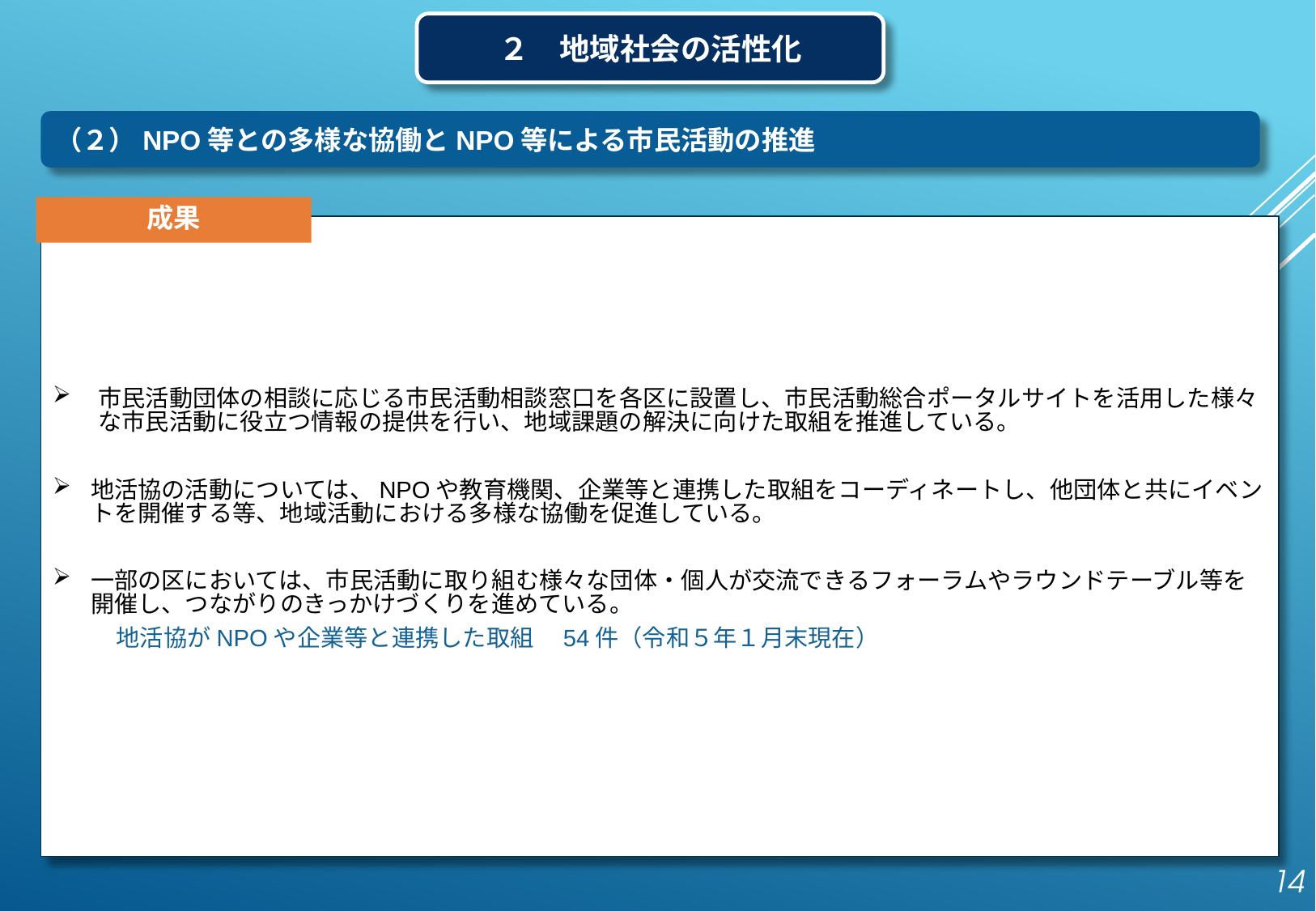

２　地域社会の活性化
（２）NPO等との多様な協働とNPO等による市民活動の推進
成果
市民活動団体の相談に応じる市民活動相談窓口を各区に設置し、市民活動総合ポータルサイトを活用した様々な市民活動に役立つ情報の提供を行い、地域課題の解決に向けた取組を推進している。

地活協の活動については、NPOや教育機関、企業等と連携した取組をコーディネートし、他団体と共にイベントを開催する等、地域活動における多様な協働を促進している。

一部の区においては、市民活動に取り組む様々な団体・個人が交流できるフォーラムやラウンドテーブル等を開催し、つながりのきっかけづくりを進めている。
  　　地活協がNPOや企業等と連携した取組　54件（令和５年１月末現在）

14